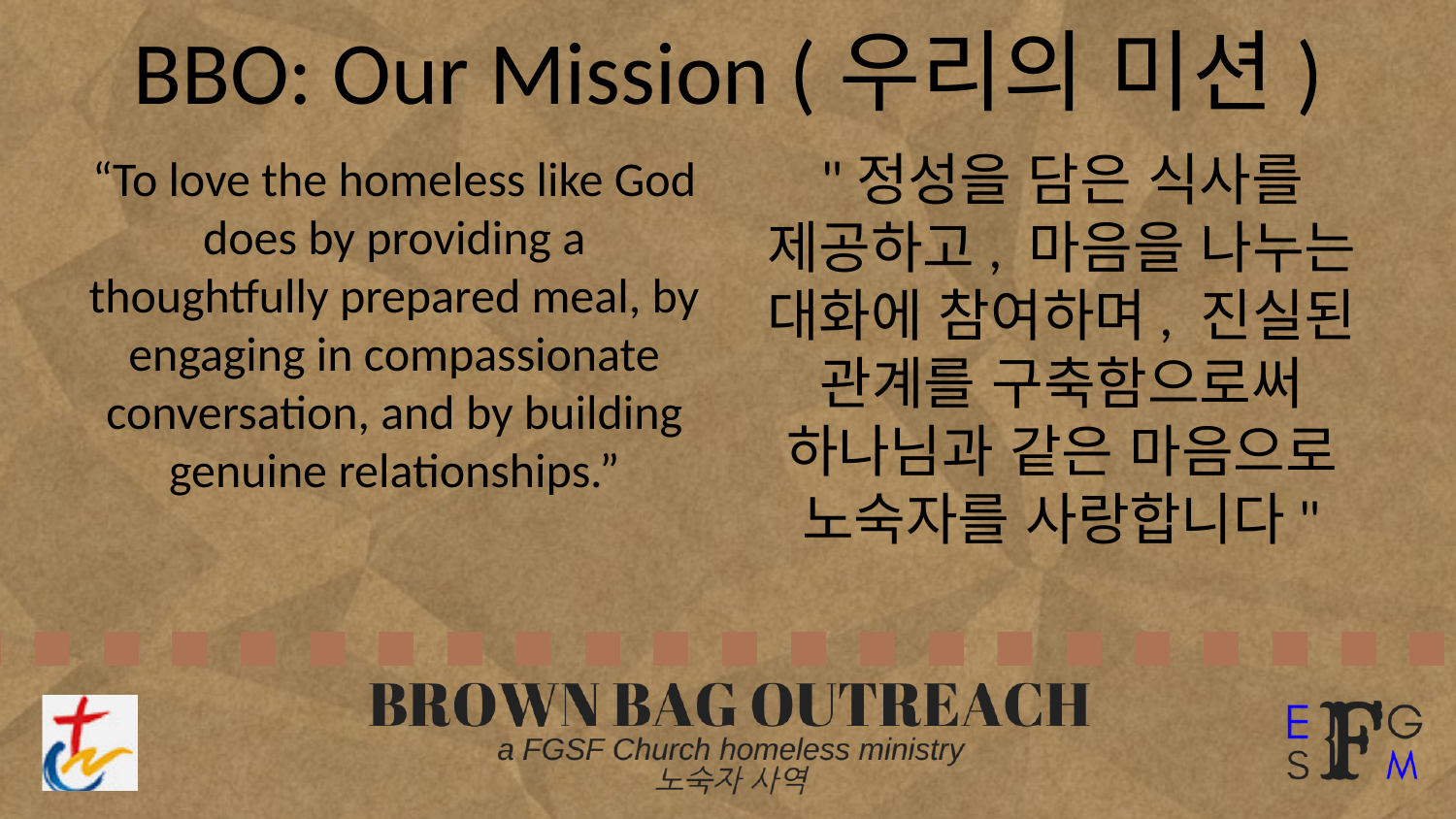

# BBO: Our Mission (우리의 미션)
"정성을 담은 식사를 제공하고, 마음을 나누는 대화에 참여하며, 진실된 관계를 구축함으로써 하나님과 같은 마음으로 노숙자를 사랑합니다"
“To love the homeless like God does by providing a thoughtfully prepared meal, by engaging in compassionate conversation, and by building genuine relationships.”